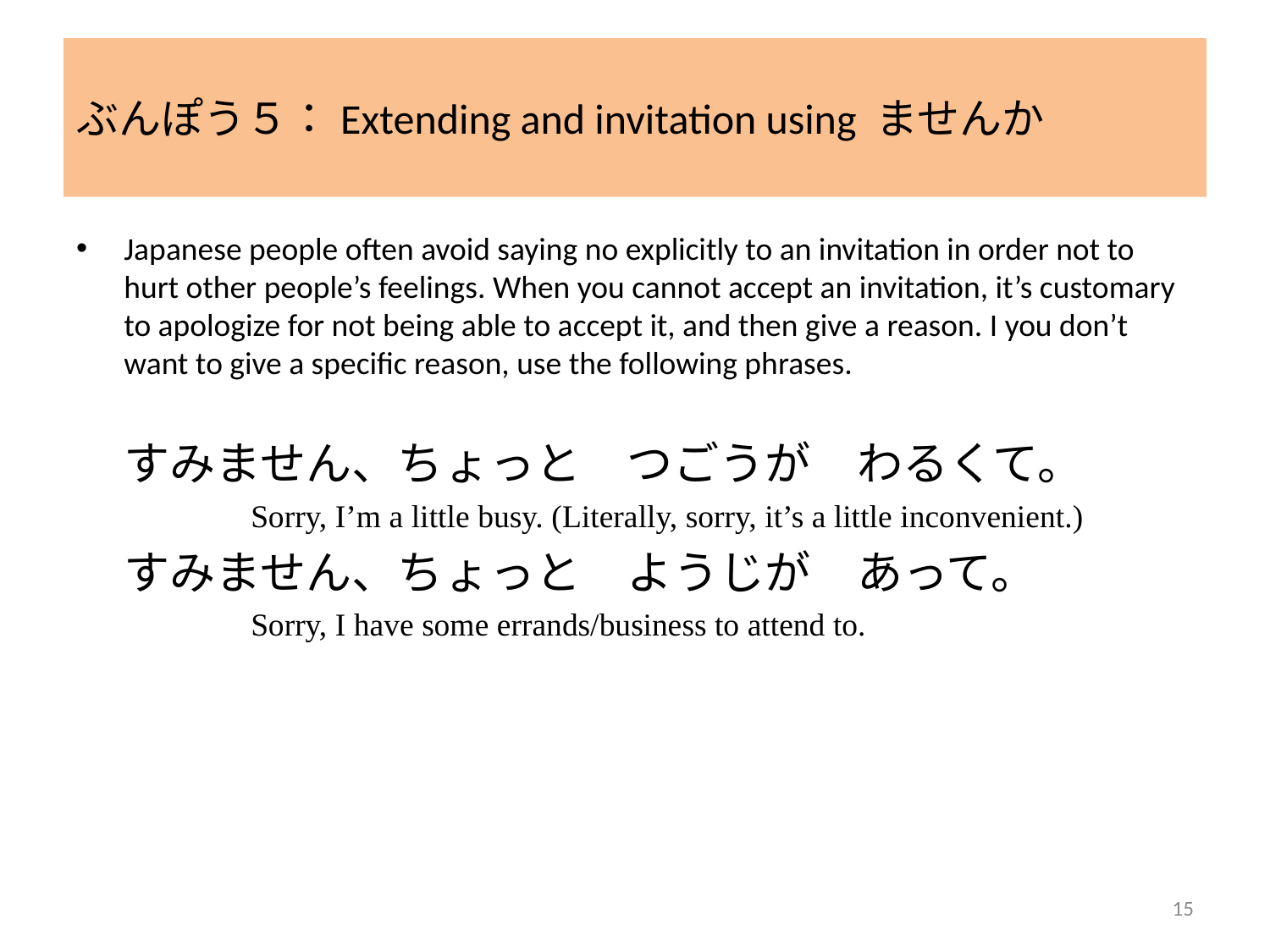

# ぶんぽう５：Extending and invitation using ませんか
Japanese people often avoid saying no explicitly to an invitation in order not to hurt other people’s feelings. When you cannot accept an invitation, it’s customary to apologize for not being able to accept it, and then give a reason. I you don’t want to give a specific reason, use the following phrases.

	すみません、ちょっと　つごうが　わるくて。
		Sorry, I’m a little busy. (Literally, sorry, it’s a little inconvenient.)
	すみません、ちょっと　ようじが　あって。
		Sorry, I have some errands/business to attend to.

15